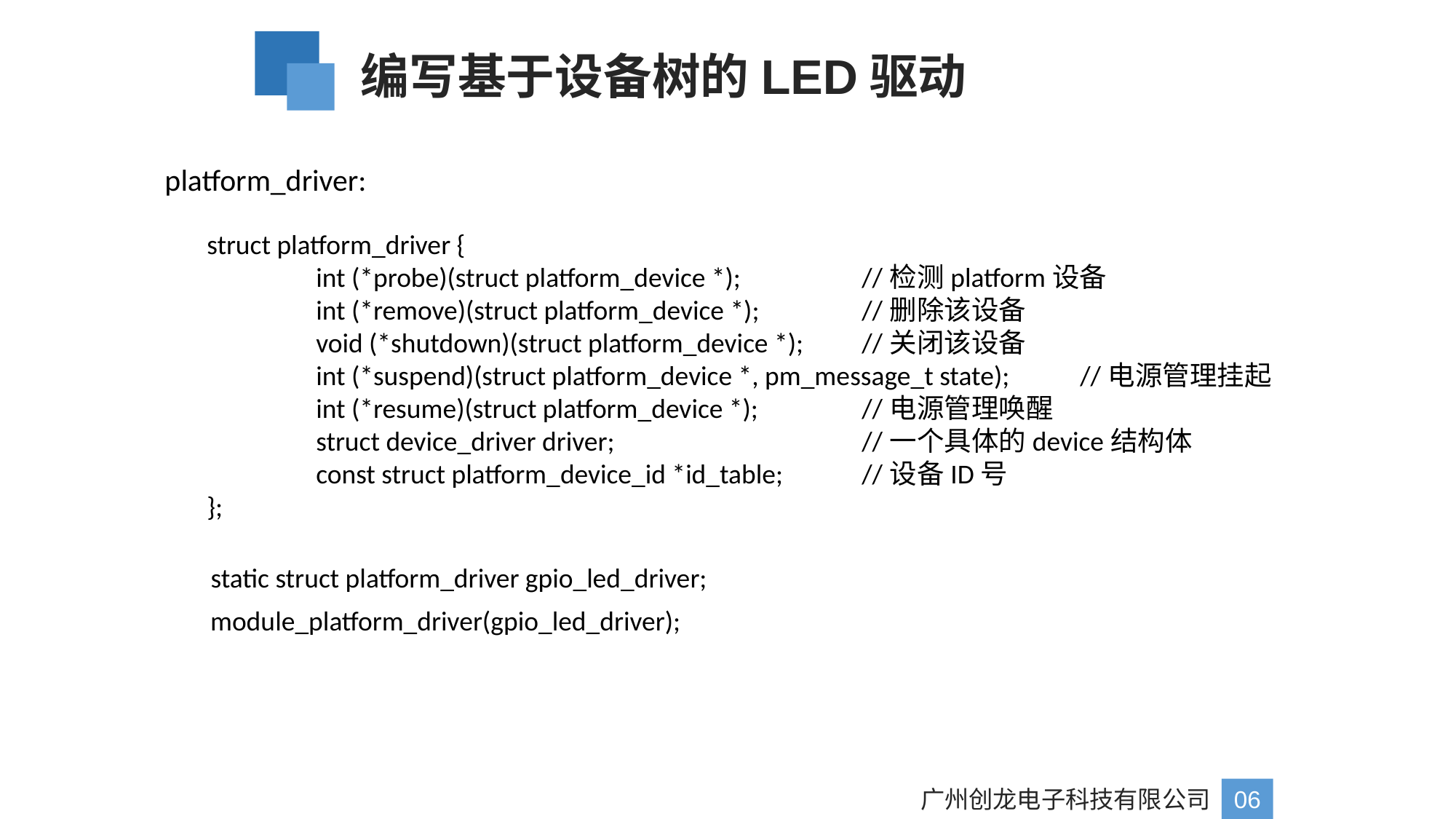

编写基于设备树的LED驱动
platform_driver:
struct platform_driver {
	int (*probe)(struct platform_device *);	   	//检测platform设备
	int (*remove)(struct platform_device *);	//删除该设备
	void (*shutdown)(struct platform_device *);	//关闭该设备
	int (*suspend)(struct platform_device *, pm_message_t state);	//电源管理挂起
	int (*resume)(struct platform_device *);	//电源管理唤醒
	struct device_driver driver;			//一个具体的device结构体
	const struct platform_device_id *id_table;	//设备ID号
};
static struct platform_driver gpio_led_driver;
module_platform_driver(gpio_led_driver);
广州创龙电子科技有限公司
06